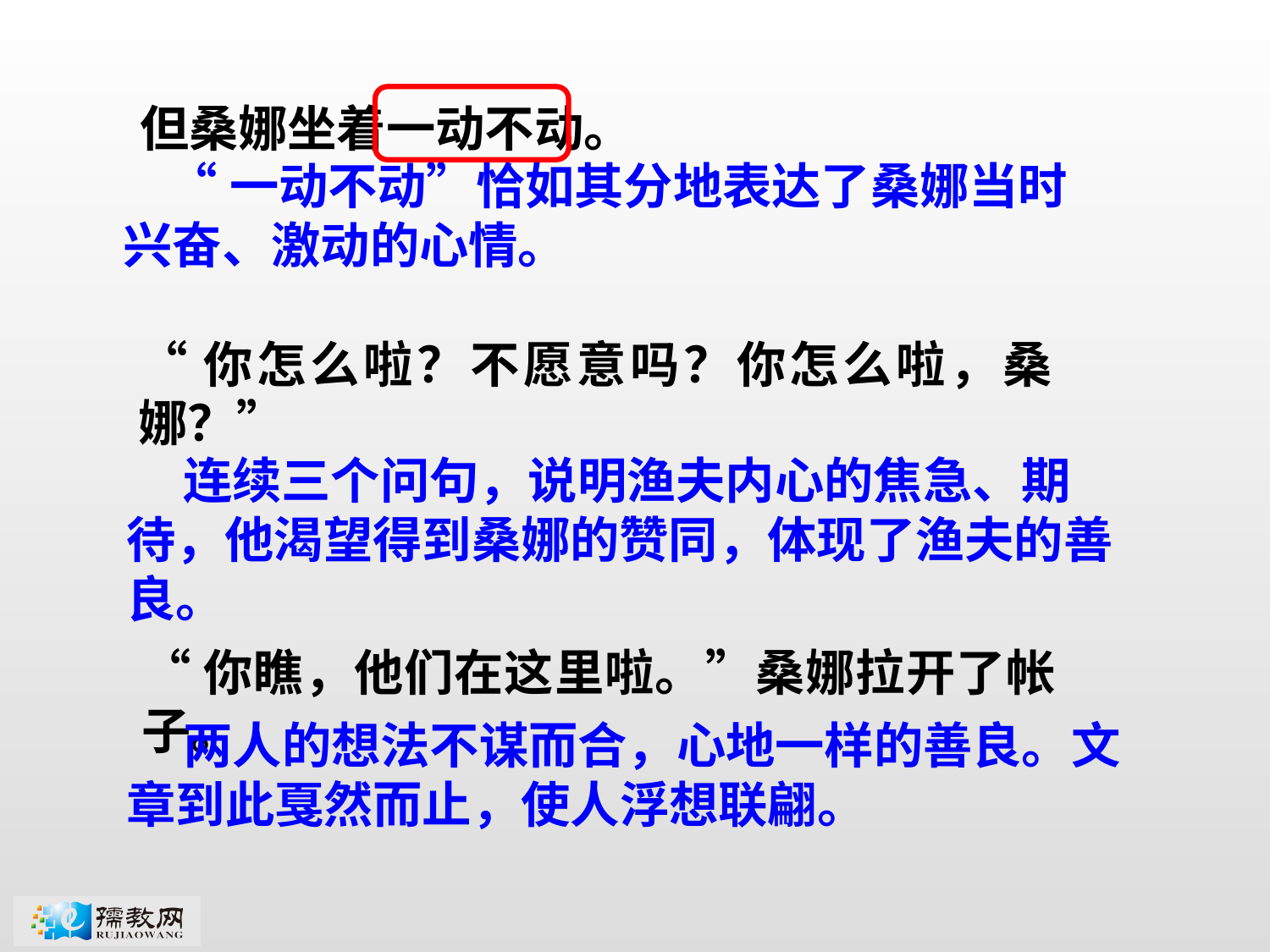

但桑娜坐着一动不动。
    “一动不动”恰如其分地表达了桑娜当时兴奋、激动的心情。
“你怎么啦？不愿意吗？你怎么啦，桑娜？”
    连续三个问句，说明渔夫内心的焦急、期待，他渴望得到桑娜的赞同，体现了渔夫的善良。

“你瞧，他们在这里啦。”桑娜拉开了帐子。
    两人的想法不谋而合，心地一样的善良。文章到此戛然而止，使人浮想联翩。